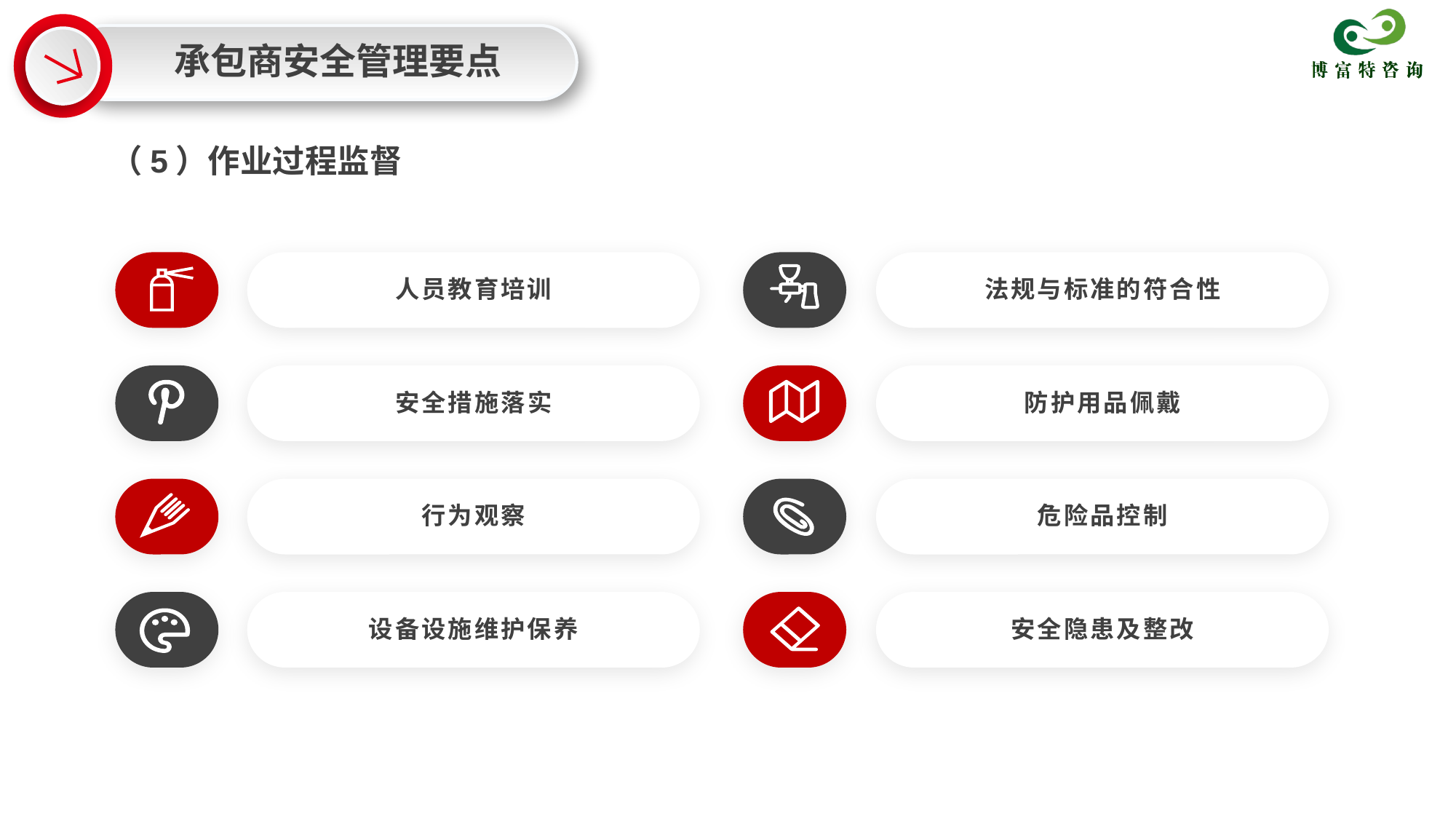

承包商安全管理要点
（5）作业过程监督

人员教育培训
法规与标准的符合性

安全措施落实
防护用品佩戴

行为观察
危险品控制

设备设施维护保养
安全隐患及整改